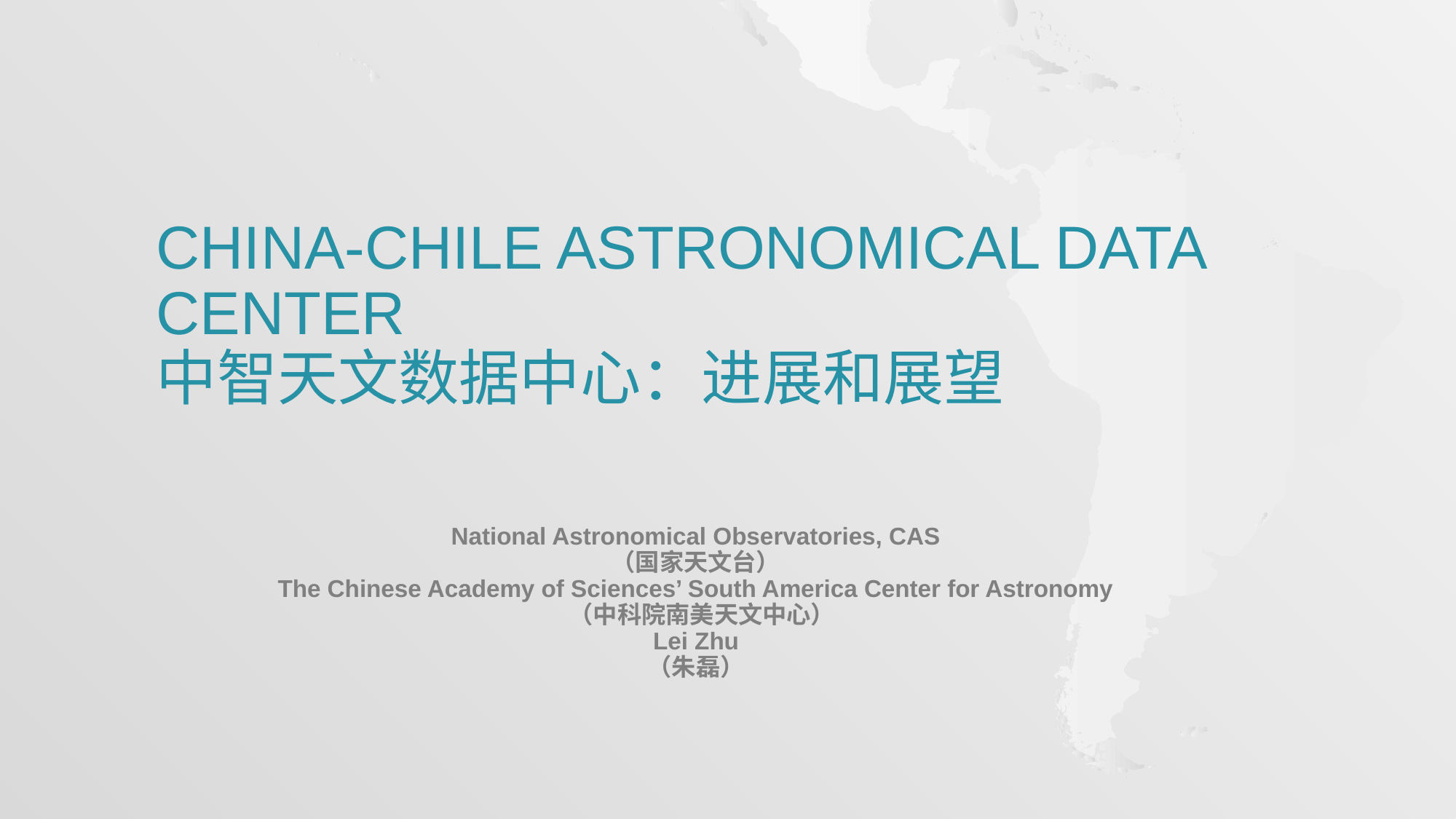

# China-Chile Astronomical Data Center 中智天文数据中心：进展和展望
National Astronomical Observatories, CAS
（国家天文台）
The Chinese Academy of Sciences’ South America Center for Astronomy
 （中科院南美天文中心）
Lei Zhu
（朱磊）